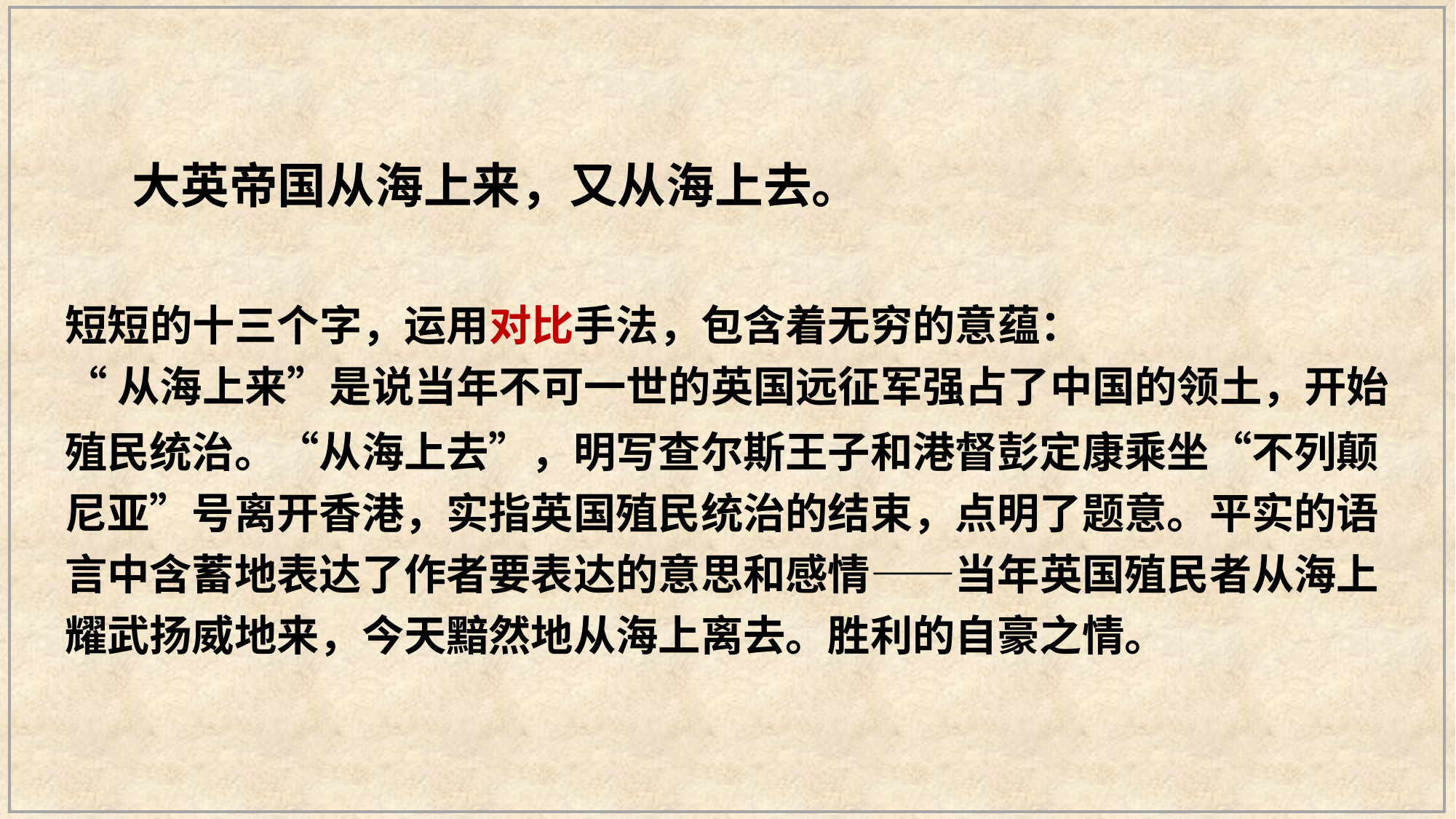

大英帝国从海上来，又从海上去。
短短的十三个字，运用对比手法，包含着无穷的意蕴：
“从海上来”是说当年不可一世的英国远征军强占了中国的领土，开始
殖民统治。“从海上去”，明写查尔斯王子和港督彭定康乘坐“不列颠尼亚”号离开香港，实指英国殖民统治的结束，点明了题意。平实的语言中含蓄地表达了作者要表达的意思和感情——当年英国殖民者从海上耀武扬威地来，今天黯然地从海上离去。胜利的自豪之情。